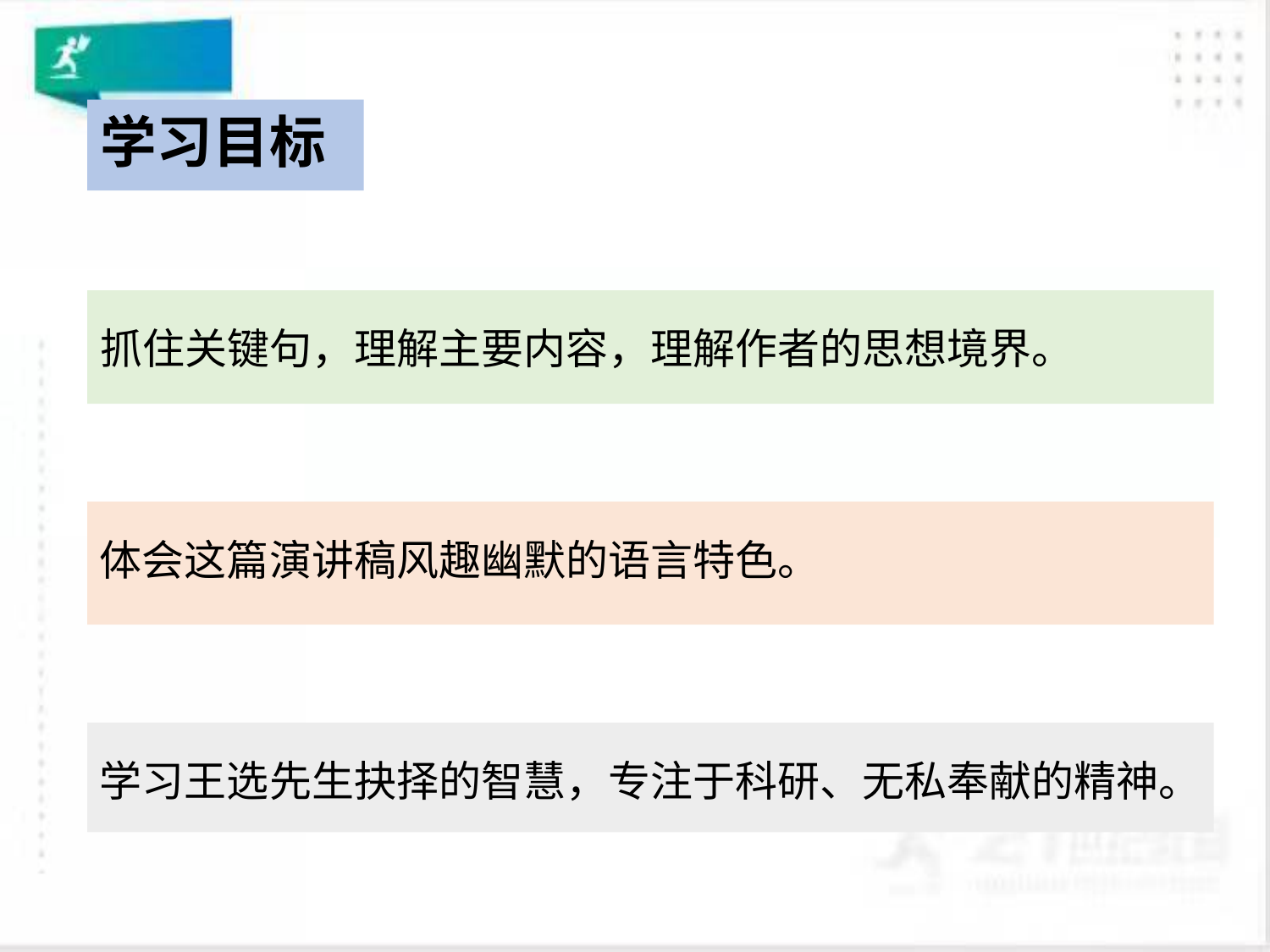

# 学习目标
抓住关键句，理解主要内容，理解作者的思想境界。
体会这篇演讲稿风趣幽默的语言特色。
学习王选先生抉择的智慧，专注于科研、无私奉献的精神。